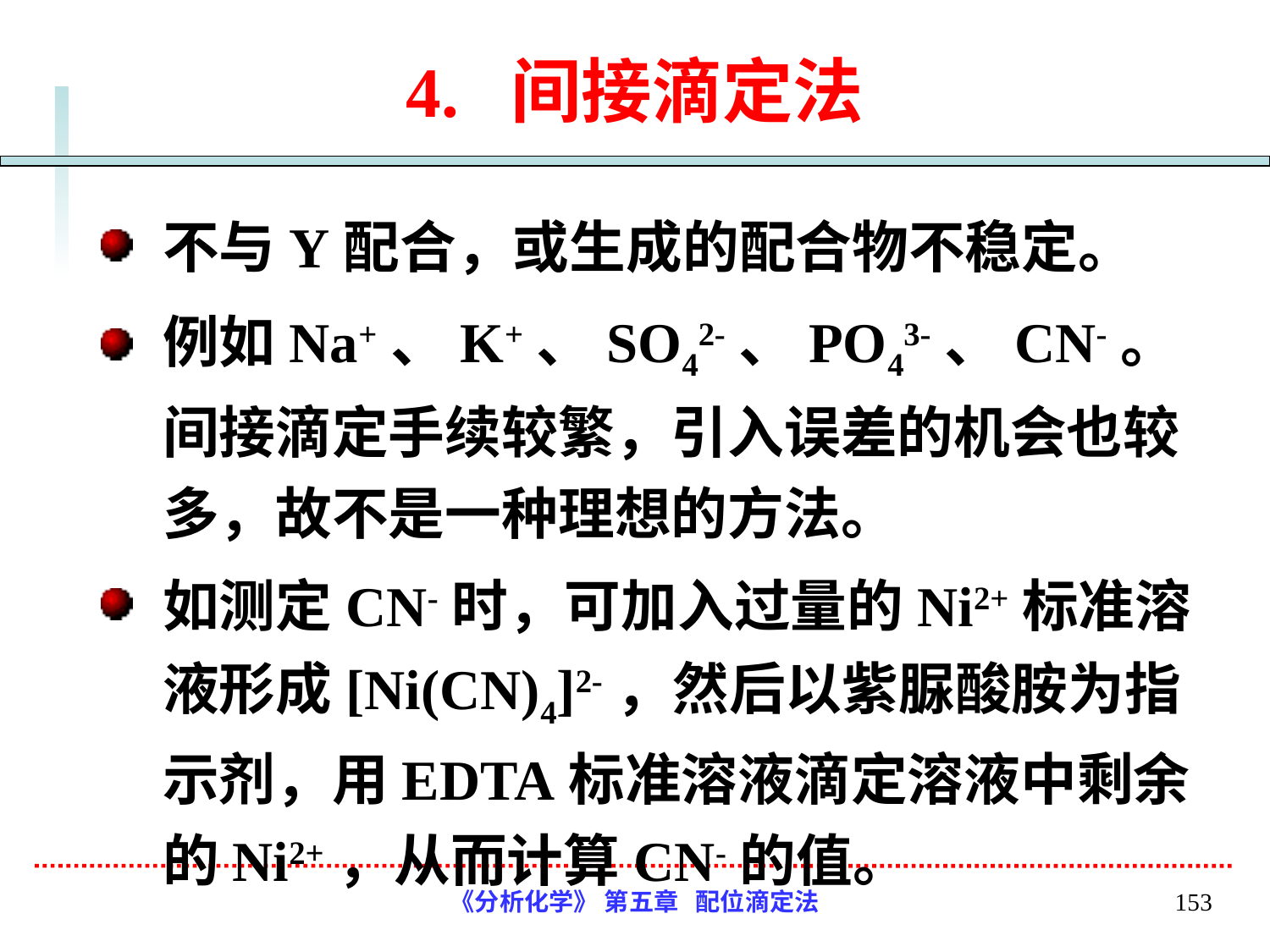

# 4.  间接滴定法
不与Y配合，或生成的配合物不稳定。
例如Na+、K+、SO42-、PO43-、CN-。间接滴定手续较繁，引入误差的机会也较多，故不是一种理想的方法。
如测定CN-时，可加入过量的Ni2+标准溶液形成[Ni(CN)4]2-，然后以紫脲酸胺为指示剂，用EDTA标准溶液滴定溶液中剩余的Ni2+，从而计算CN-的值。
《分析化学》 第五章   配位滴定法
153